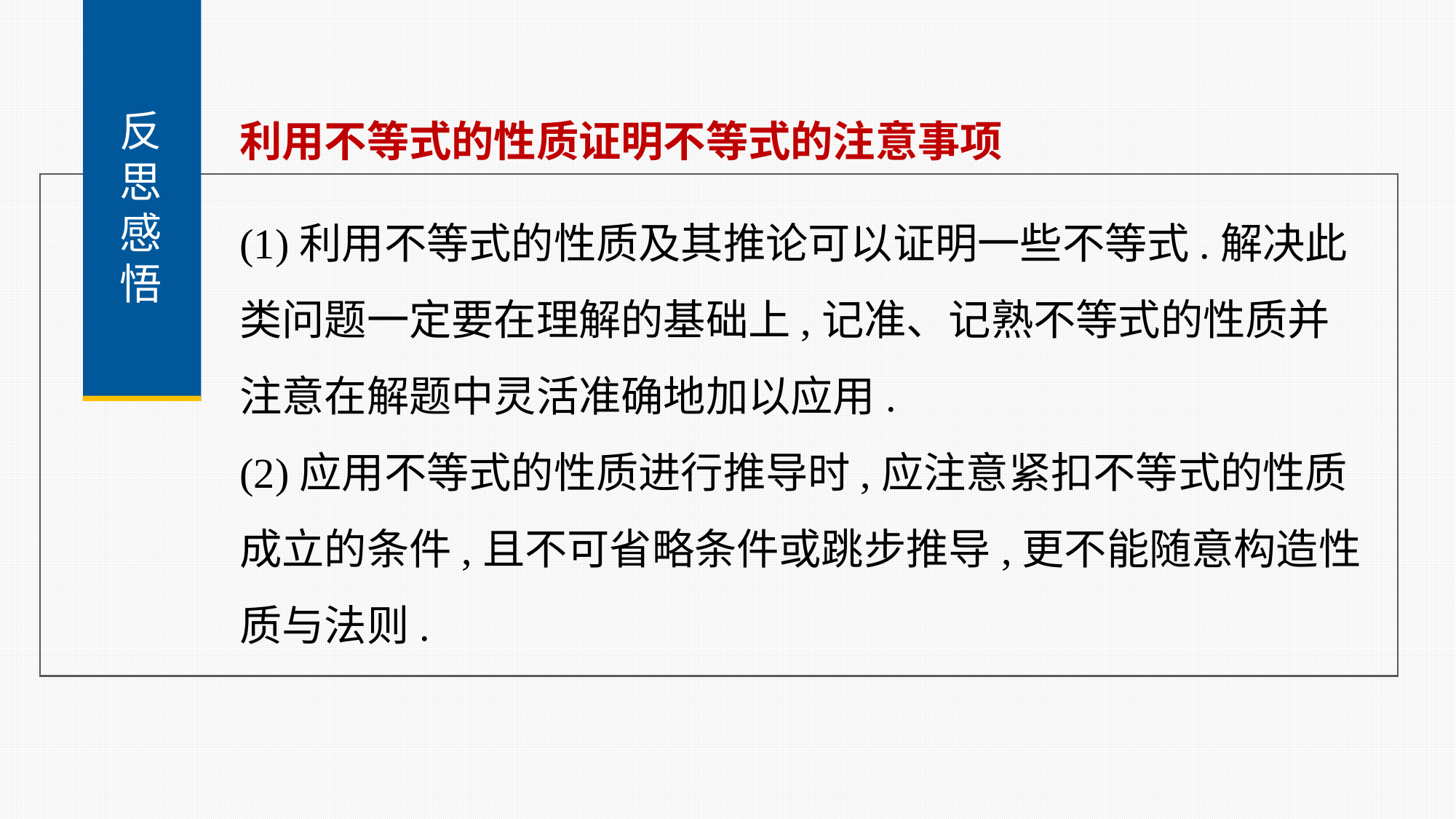

反
思
感
悟

利用不等式的性质证明不等式的注意事项

(1)利用不等式的性质及其推论可以证明一些不等式.解决此类问题一定要在理解的基础上,记准、记熟不等式的性质并注意在解题中灵活准确地加以应用.
(2)应用不等式的性质进行推导时,应注意紧扣不等式的性质成立的条件,且不可省略条件或跳步推导,更不能随意构造性质与法则.